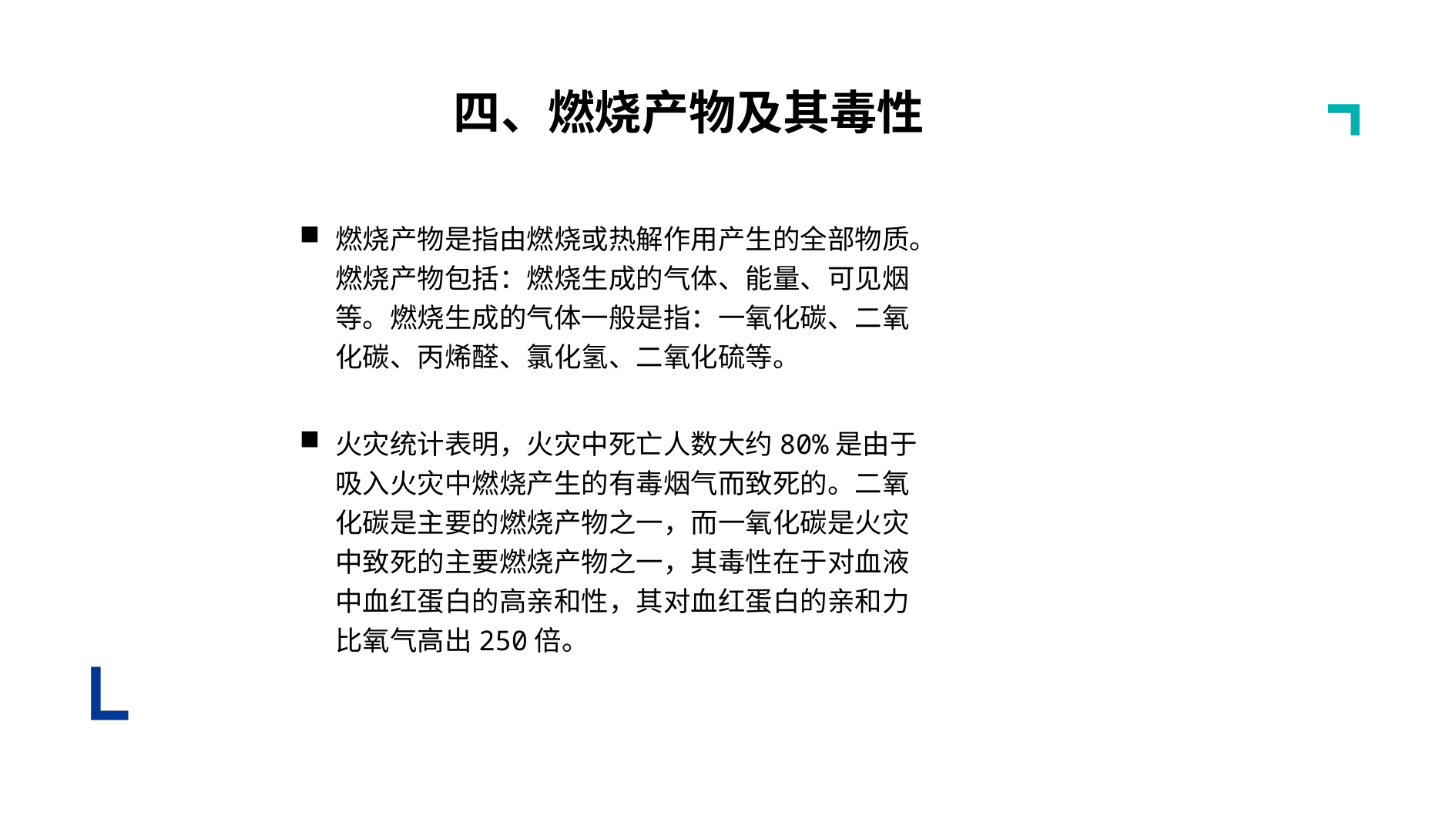

四、燃烧产物及其毒性
燃烧产物是指由燃烧或热解作用产生的全部物质。燃烧产物包括：燃烧生成的气体、能量、可见烟等。燃烧生成的气体一般是指：一氧化碳、二氧化碳、丙烯醛、氯化氢、二氧化硫等。
火灾统计表明，火灾中死亡人数大约80%是由于吸入火灾中燃烧产生的有毒烟气而致死的。二氧化碳是主要的燃烧产物之一，而一氧化碳是火灾中致死的主要燃烧产物之一，其毒性在于对血液中血红蛋白的高亲和性，其对血红蛋白的亲和力比氧气高出250倍。